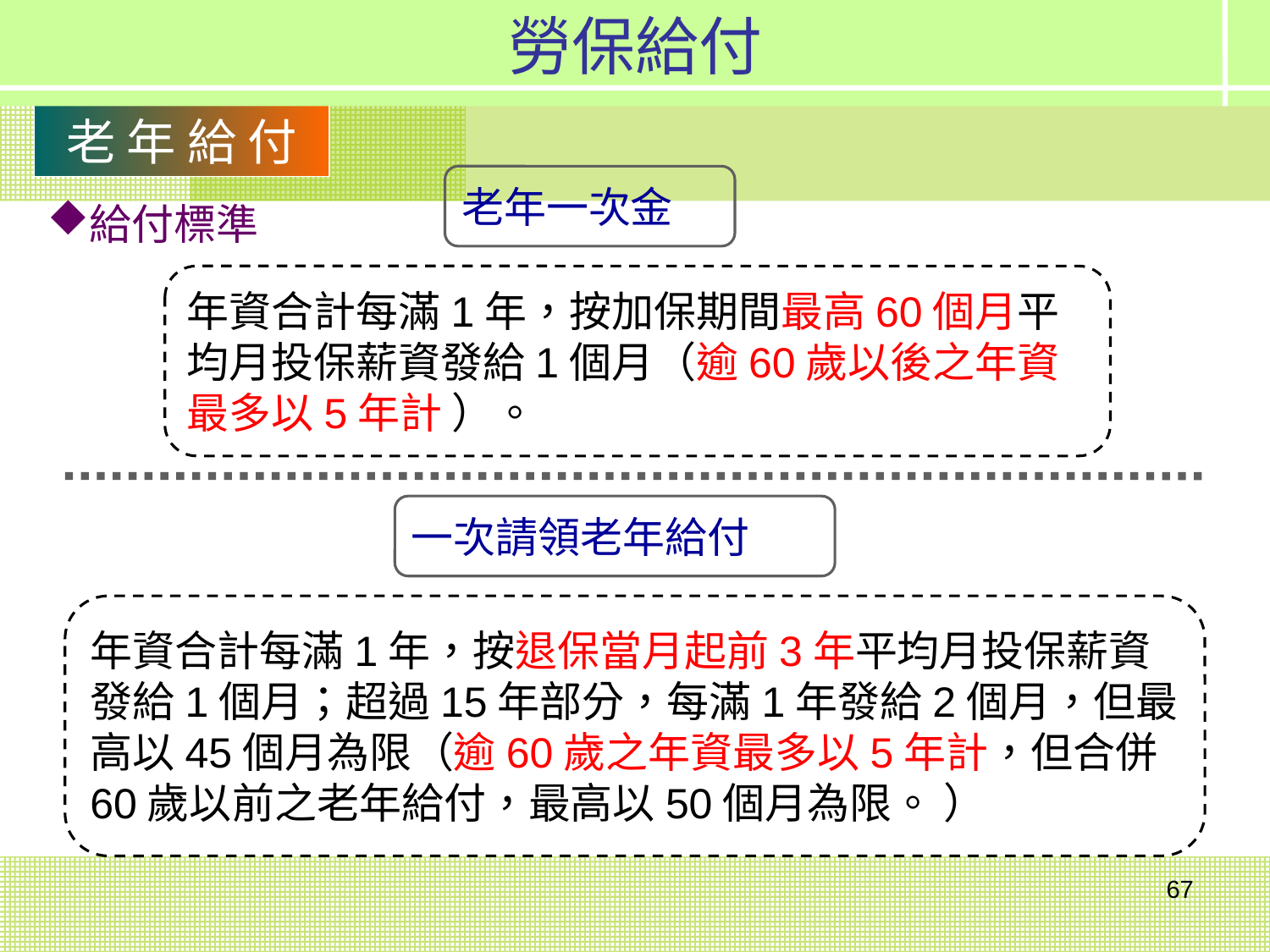

勞保給付

老 年 給 付
老年一次金
給付標準
年資合計每滿1年，按加保期間最高60個月平均月投保薪資發給1個月（逾60歲以後之年資最多以5年計 ）。

一次請領老年給付
年資合計每滿1年，按退保當月起前3年平均月投保薪資發給1個月；超過15年部分，每滿1年發給2個月，但最高以45個月為限（逾60歲之年資最多以5年計，但合併60歲以前之老年給付，最高以50個月為限。 ）
67